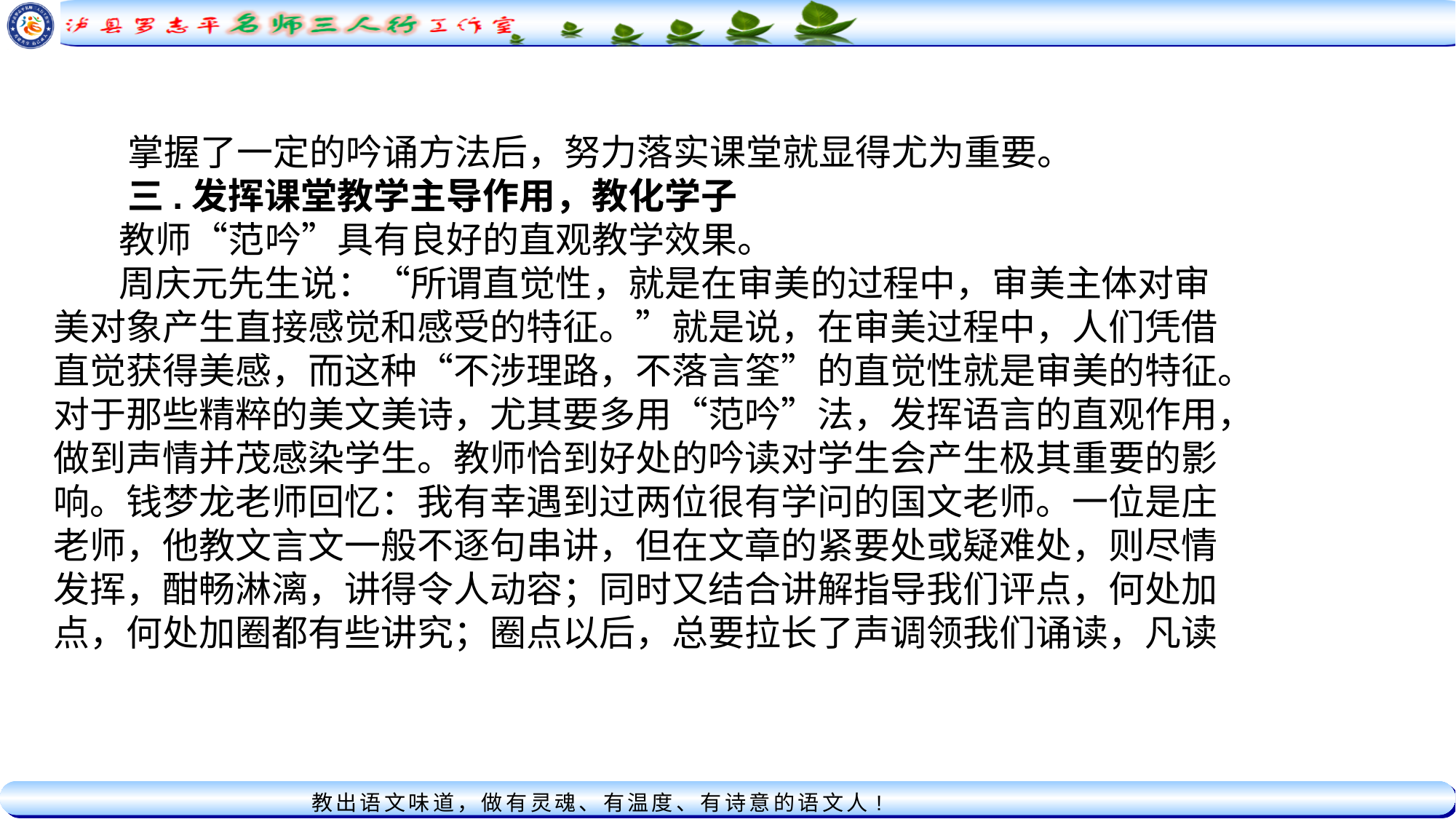

掌握了一定的吟诵方法后，努力落实课堂就显得尤为重要。
        三.发挥课堂教学主导作用，教化学子
       教师“范吟”具有良好的直观教学效果。
       周庆元先生说：“所谓直觉性，就是在审美的过程中，审美主体对审
美对象产生直接感觉和感受的特征。”就是说，在审美过程中，人们凭借
直觉获得美感，而这种“不涉理路，不落言筌”的直觉性就是审美的特征。
对于那些精粹的美文美诗，尤其要多用“范吟”法，发挥语言的直观作用，
做到声情并茂感染学生。教师恰到好处的吟读对学生会产生极其重要的影
响。钱梦龙老师回忆：我有幸遇到过两位很有学问的国文老师。一位是庄
老师，他教文言文一般不逐句串讲，但在文章的紧要处或疑难处，则尽情
发挥，酣畅淋漓，讲得令人动容；同时又结合讲解指导我们评点，何处加
点，何处加圈都有些讲究；圈点以后，总要拉长了声调领我们诵读，凡读